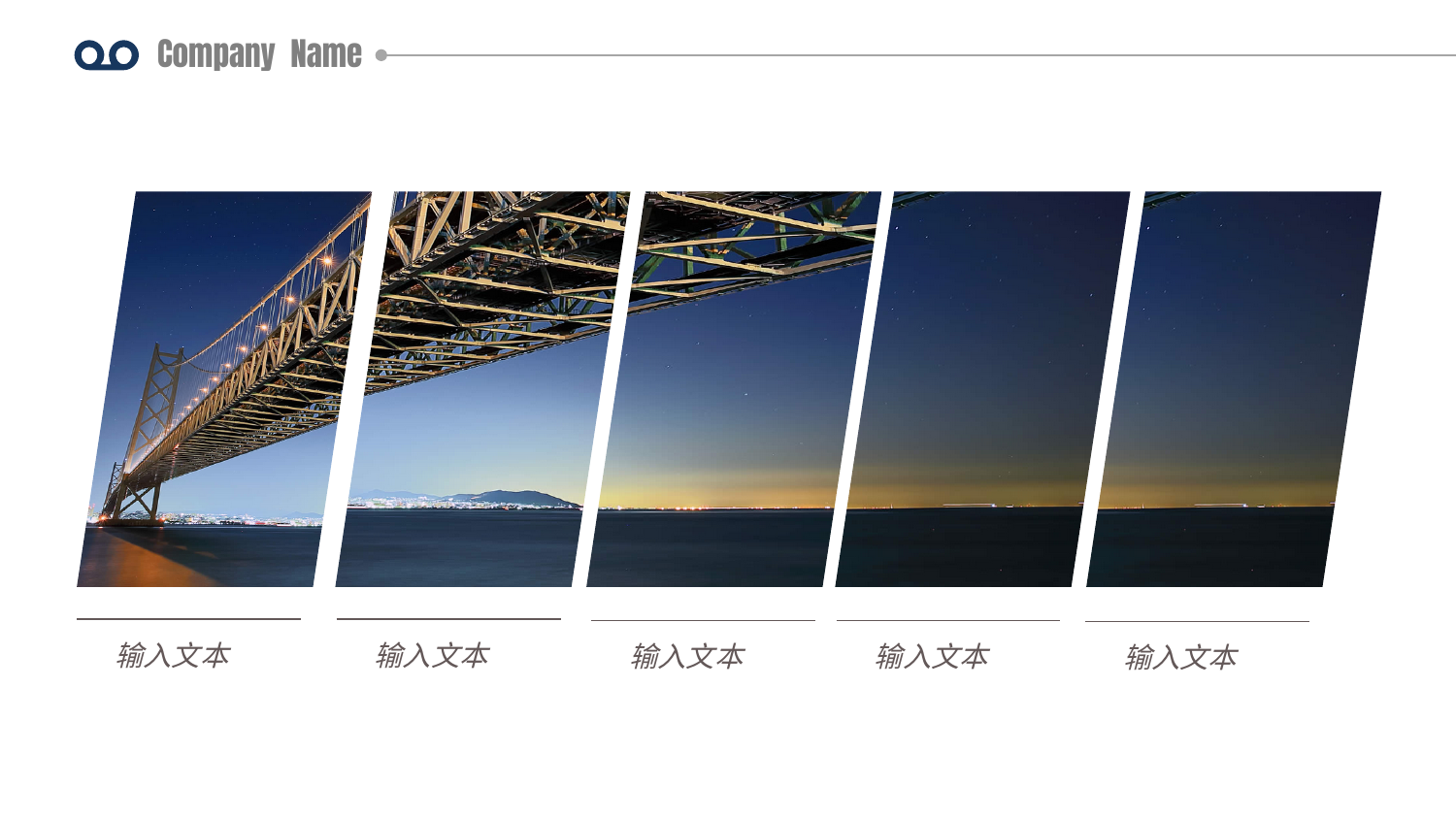

Company  Name

输入文本
输入文本
输入文本
输入文本
输入文本